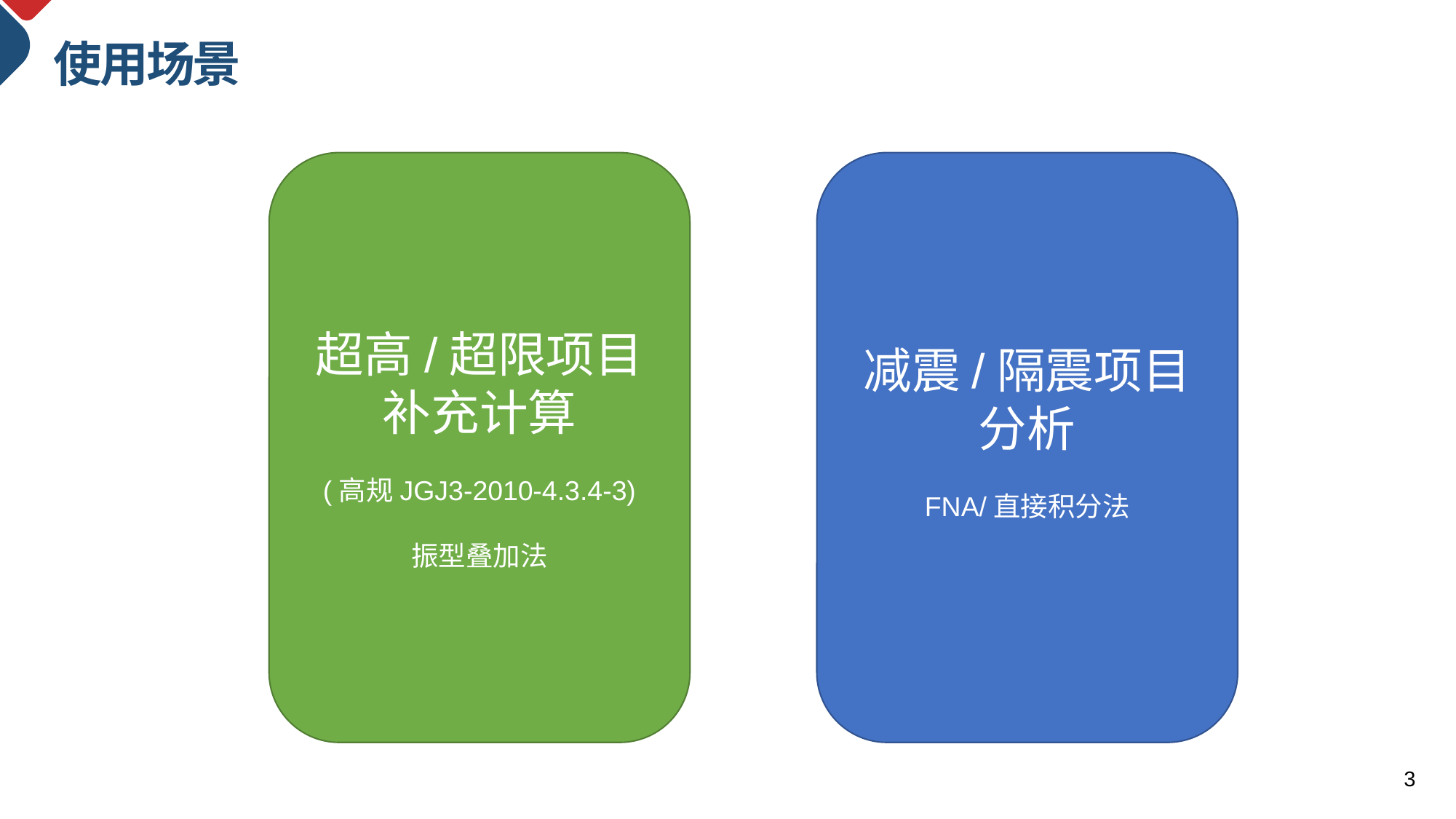

使用场景
超高/超限项目补充计算

(高规JGJ3-2010-4.3.4-3)

振型叠加法
减震/隔震项目分析

FNA/直接积分法